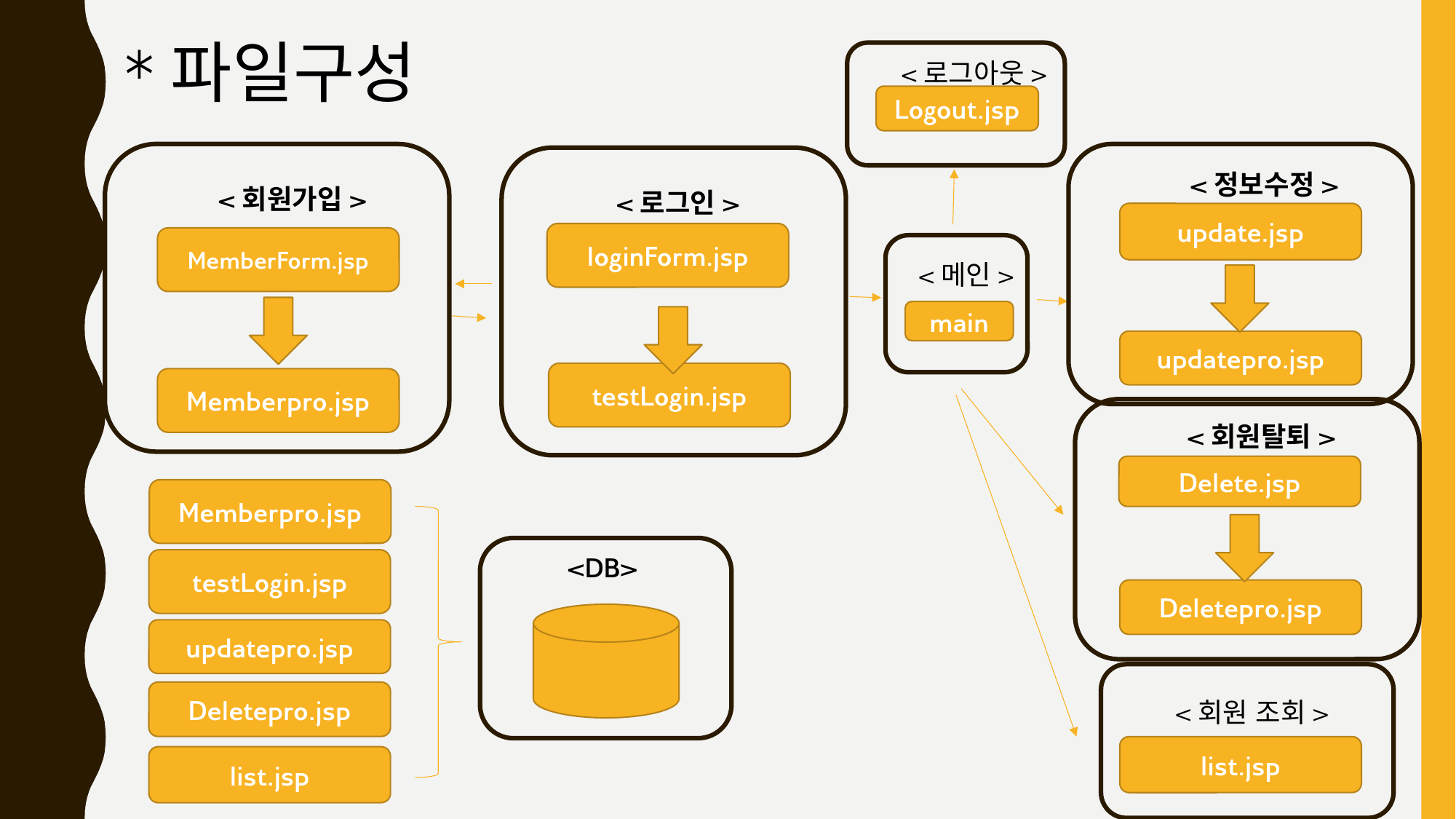

*파일구성

<로그아웃>
Logout.jsp

<회원가입>
MemberForm.jsp
Memberpro.jsp

<정보수정>
update.jsp
updatepro.jsp
<로그인>
testLogin.jsp
loginForm.jsp

<메인>
main

<회원탈퇴>
Delete.jsp
Deletepro.jsp
Memberpro.jsp

<DB>

testLogin.jsp
updatepro.jsp

<회원 조회>
list.jsp
Deletepro.jsp
list.jsp